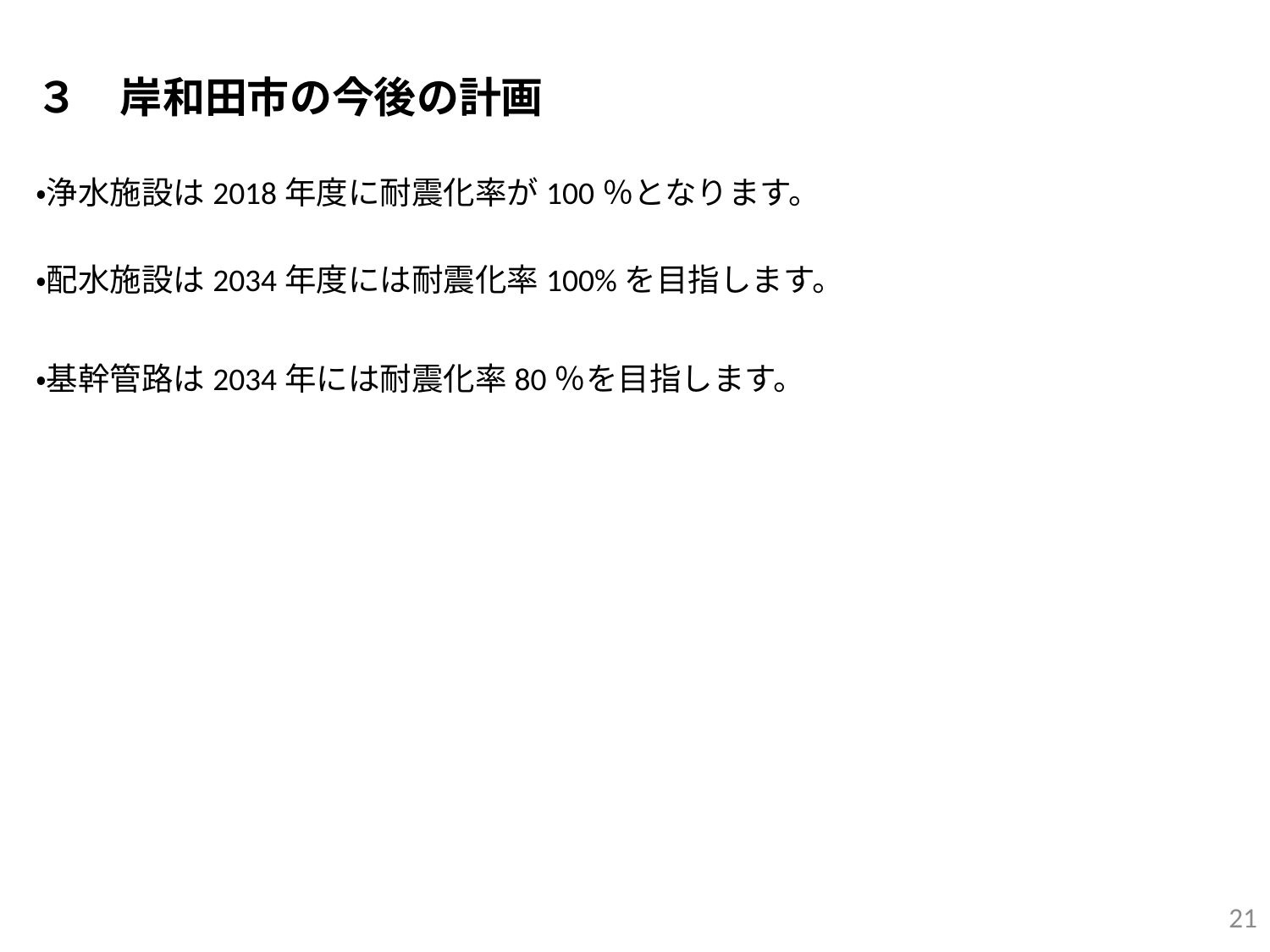

３　岸和田市の今後の計画

・浄水施設は2018年度に耐震化率が100％となります。

・配水施設は2034年度には耐震化率100%を目指します。

・基幹管路は2034年には耐震化率80％を目指します。

21